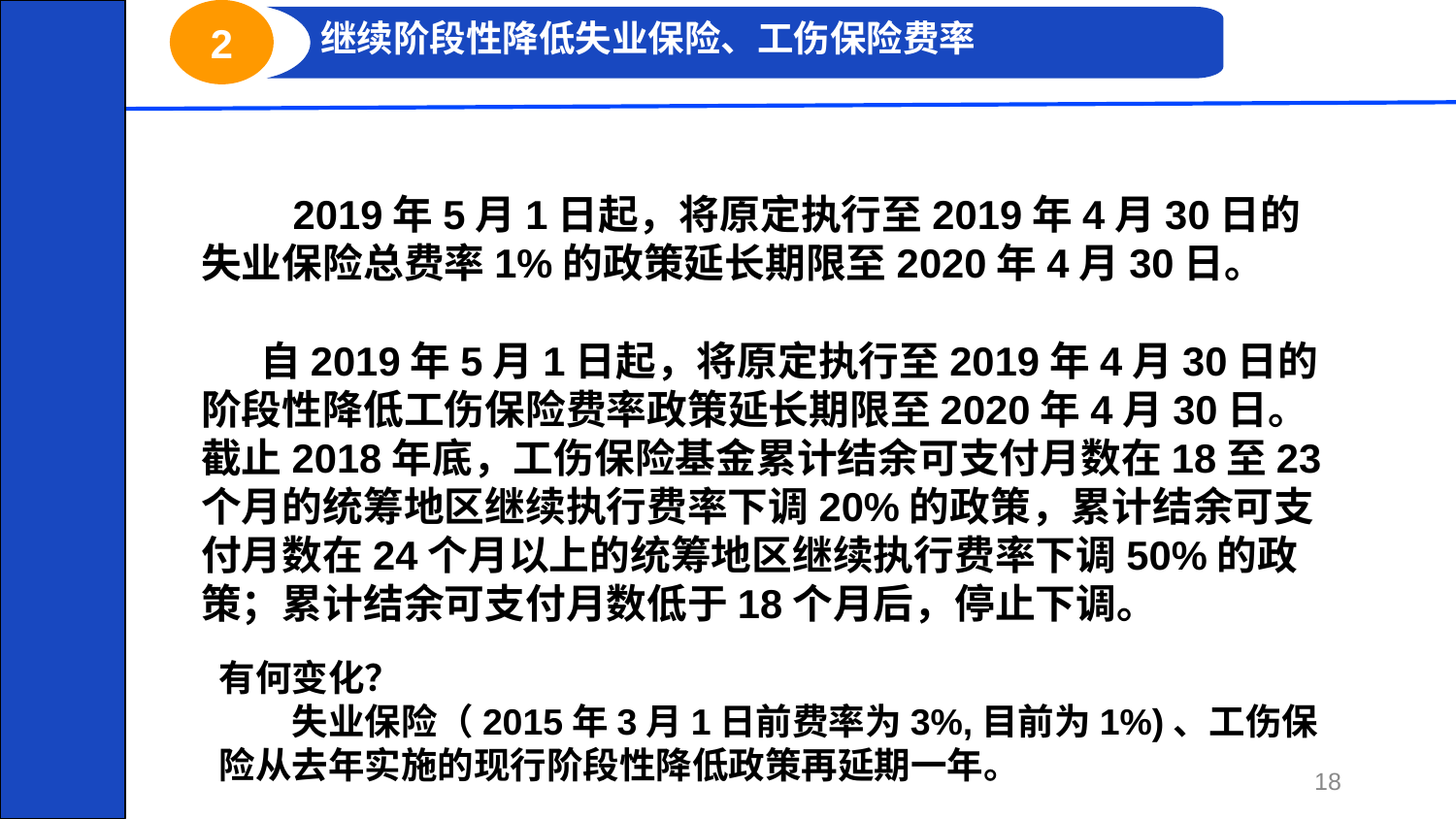

河 南 省 国 家 税 务 局                                                                                                                                                                                                 HE NAN PROVINCIAL OFFICE,SAT
2

  继续阶段性降低失业保险、工伤保险费率

         2019年5月1日起，将原定执行至2019年4月30日的失业保险总费率1%的政策延长期限至2020年4月30日。

　  自2019年5月1日起，将原定执行至2019年4月30日的阶段性降低工伤保险费率政策延长期限至2020年4月30日。截止2018年底，工伤保险基金累计结余可支付月数在18至23个月的统筹地区继续执行费率下调20%的政策，累计结余可支付月数在24个月以上的统筹地区继续执行费率下调50%的政策；累计结余可支付月数低于18个月后，停止下调。
有何变化？
　　失业保险（2015年3月1日前费率为3%,目前为1%)、工伤保险从去年实施的现行阶段性降低政策再延期一年。
18